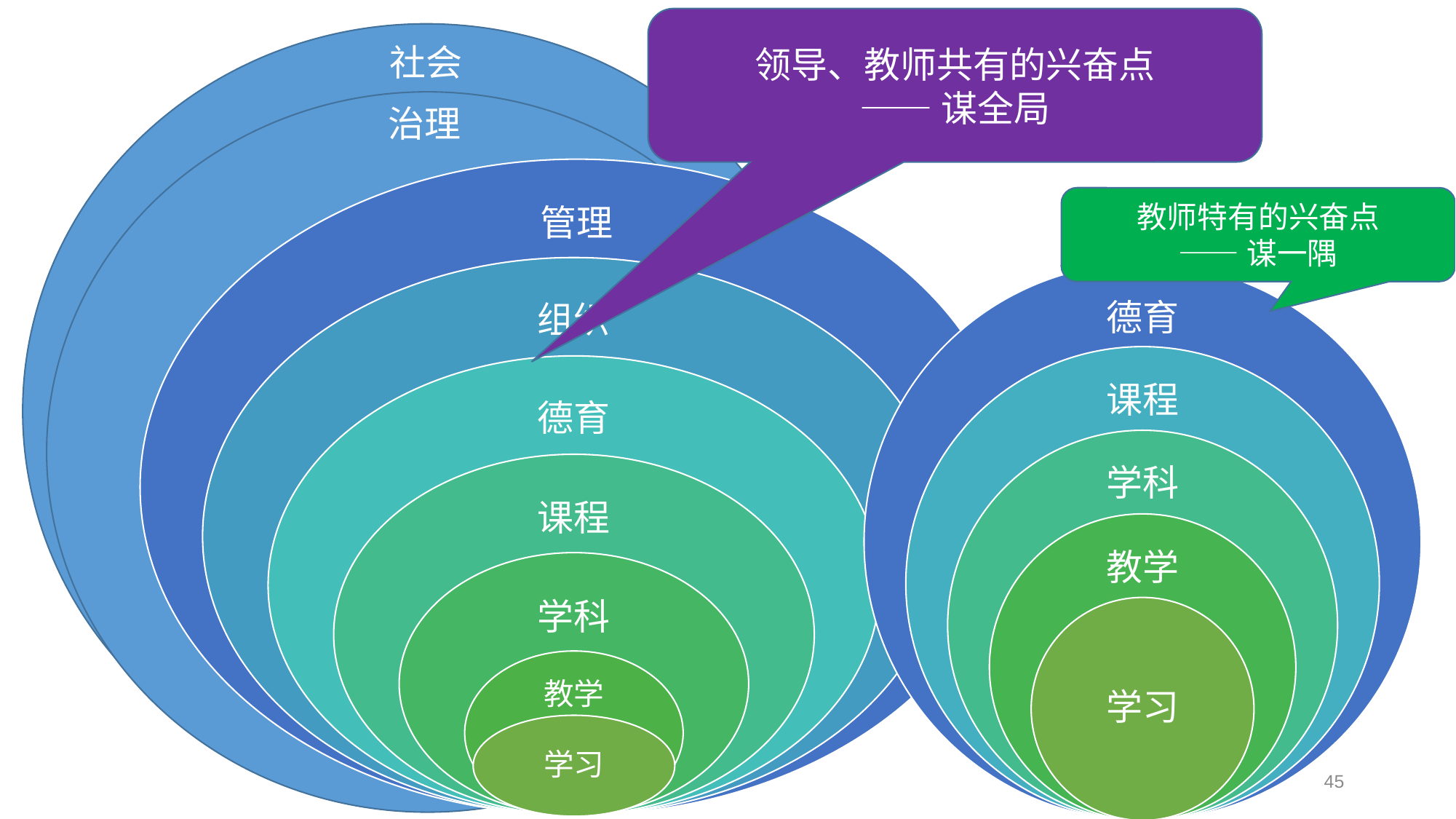

领导、教师共有的兴奋点
——谋全局

社会

治理
管理
组织
德育
课程
学科
教学
学习
教师特有的兴奋点
——谋一隅
德育
课程
学科
教学
学习
45